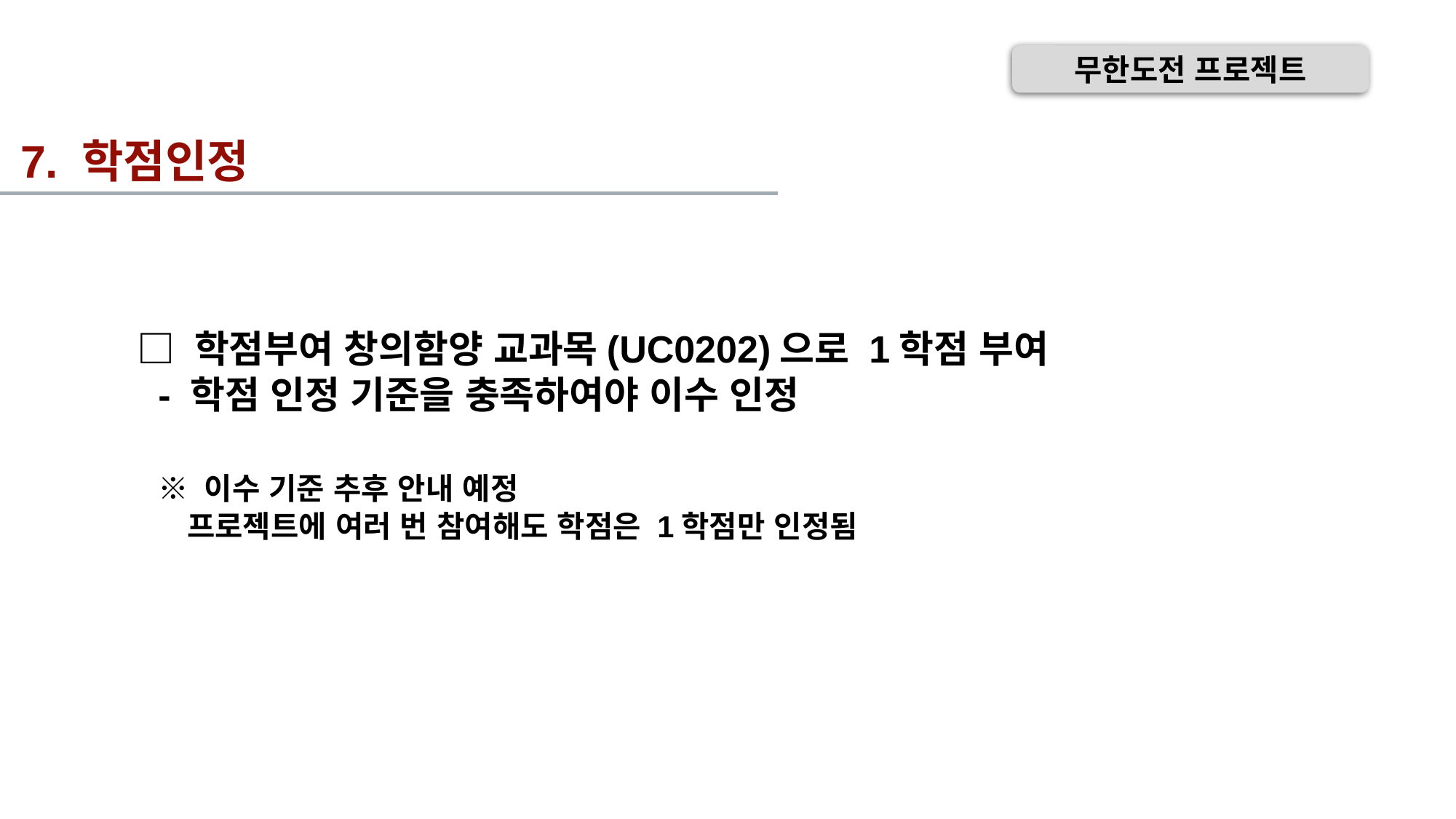

무한도전 프로젝트
7. 학점인정
□ 학점부여 창의함양 교과목(UC0202)으로 1학점 부여
  - 학점 인정 기준을 충족하여야 이수 인정

  ※ 이수 기준 추후 안내 예정
     프로젝트에 여러 번 참여해도 학점은 1학점만 인정됨